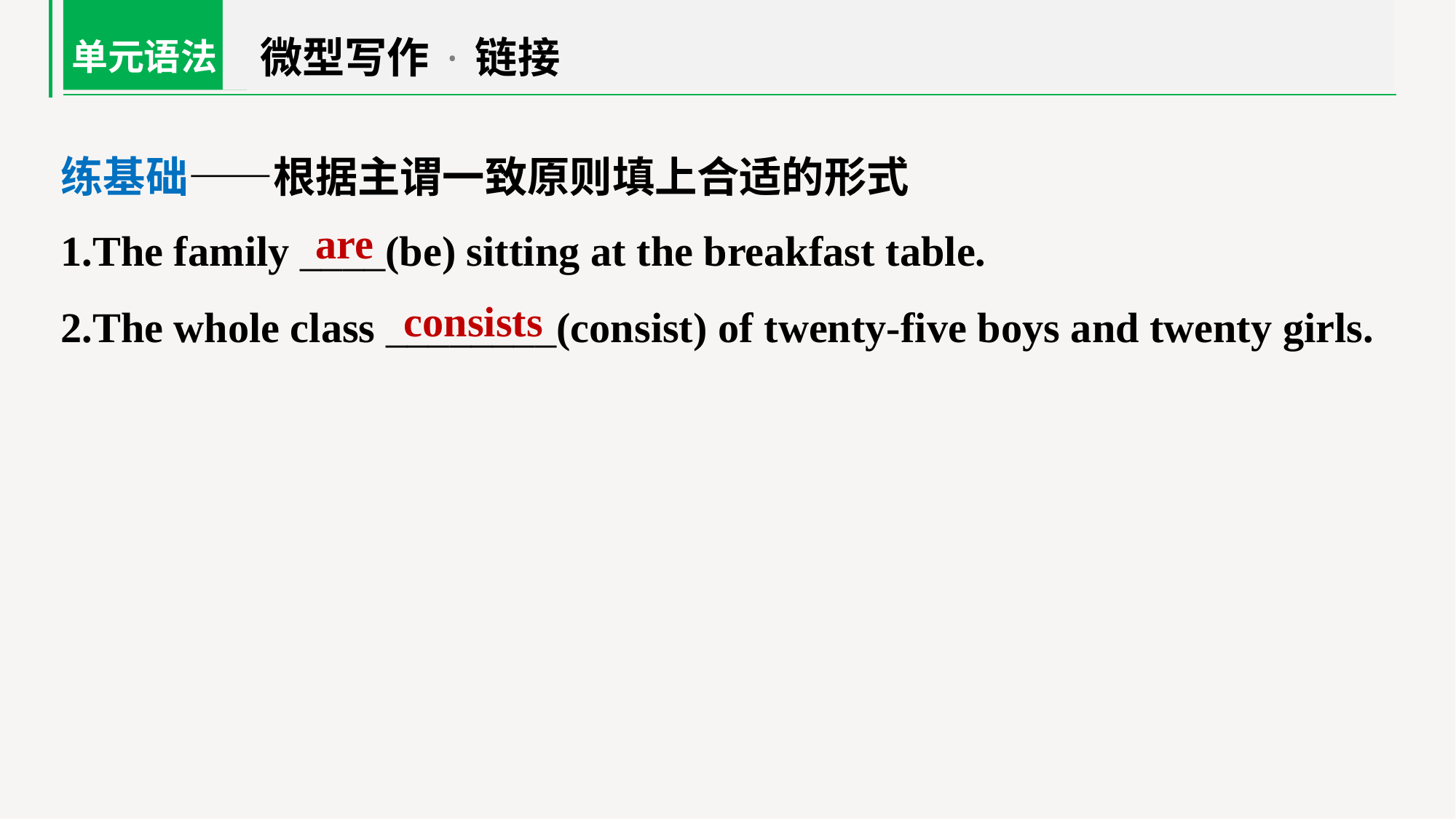

微型写作·链接
单元语法
练基础——根据主谓一致原则填上合适的形式
1.The family ____(be) sitting at the breakfast table.
2.The whole class ________(consist) of twenty-five boys and twenty girls.
are
consists